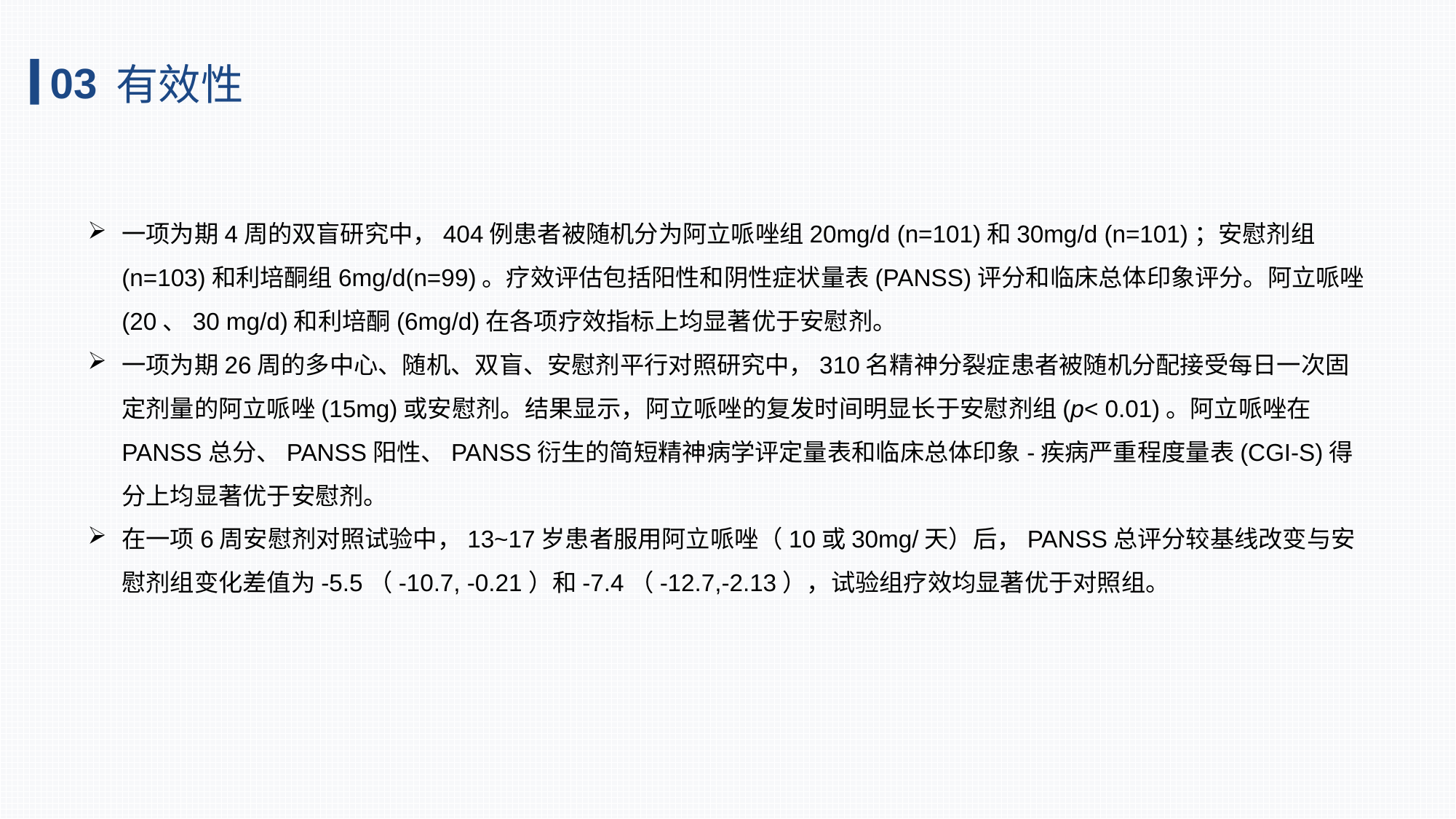

03
有效性

一项为期4周的双盲研究中，404例患者被随机分为阿立哌唑组20mg/d (n=101)和30mg/d (n=101)；安慰剂组(n=103)和利培酮组6mg/d(n=99)。疗效评估包括阳性和阴性症状量表(PANSS)评分和临床总体印象评分。阿立哌唑(20、30 mg/d)和利培酮(6mg/d)在各项疗效指标上均显著优于安慰剂。
一项为期26周的多中心、随机、双盲、安慰剂平行对照研究中，310名精神分裂症患者被随机分配接受每日一次固定剂量的阿立哌唑(15mg)或安慰剂。结果显示，阿立哌唑的复发时间明显长于安慰剂组(p< 0.01)。阿立哌唑在PANSS总分、PANSS阳性、PANSS衍生的简短精神病学评定量表和临床总体印象-疾病严重程度量表(CGI-S)得分上均显著优于安慰剂。
在一项6周安慰剂对照试验中，13~17岁患者服用阿立哌唑（10或30mg/天）后，PANSS总评分较基线改变与安慰剂组变化差值为-5.5（-10.7, -0.21）和-7.4（-12.7,-2.13），试验组疗效均显著优于对照组。